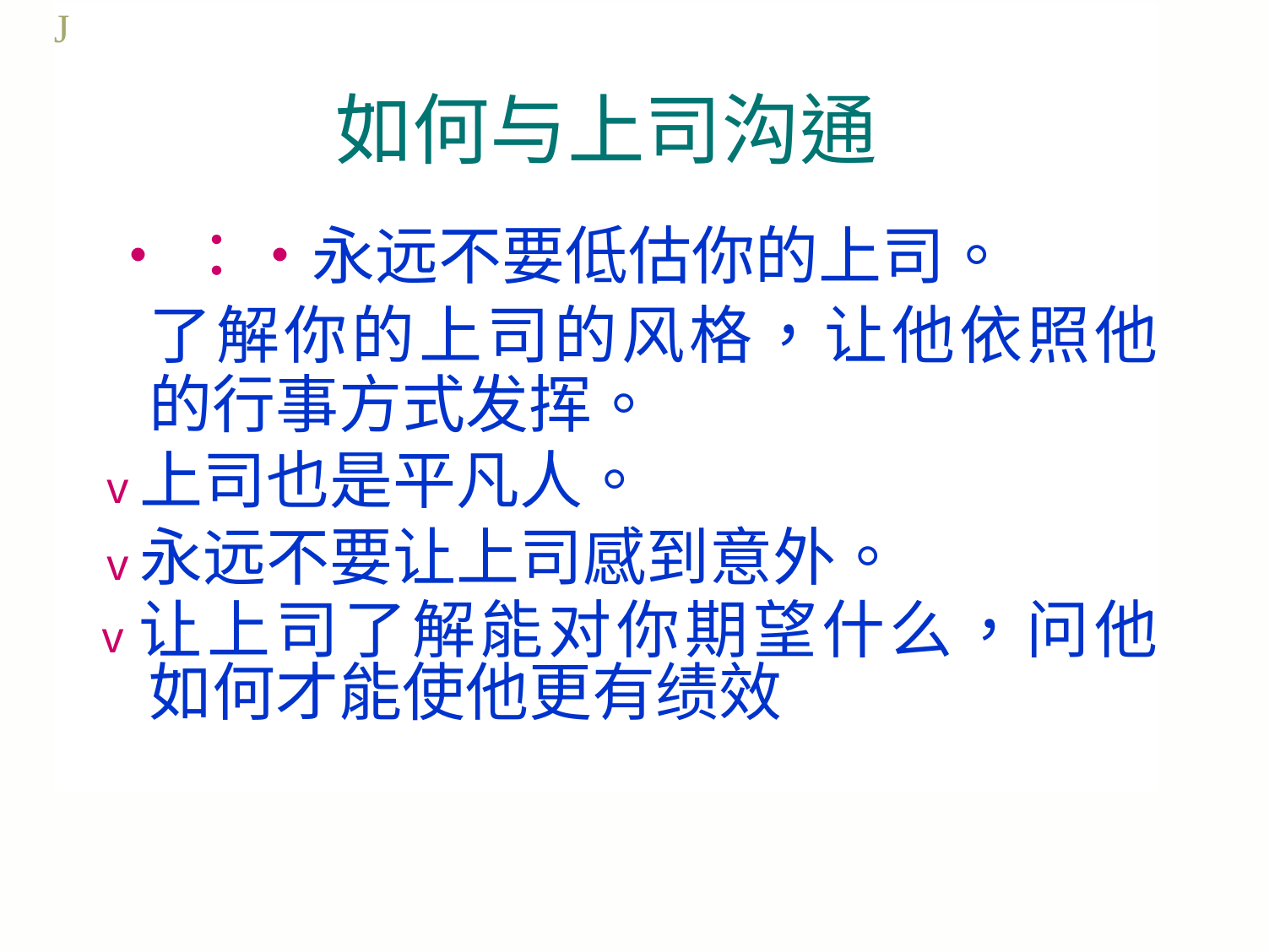

J
如何与上司沟通
•：•永远不要低估你的上司。
了解你的上司的风格，让他依照他 的行事方式发挥。
v上司也是平凡人。
v永远不要让上司感到意外。
v让上司了解能对你期望什么，问他 如何才能使他更有绩效